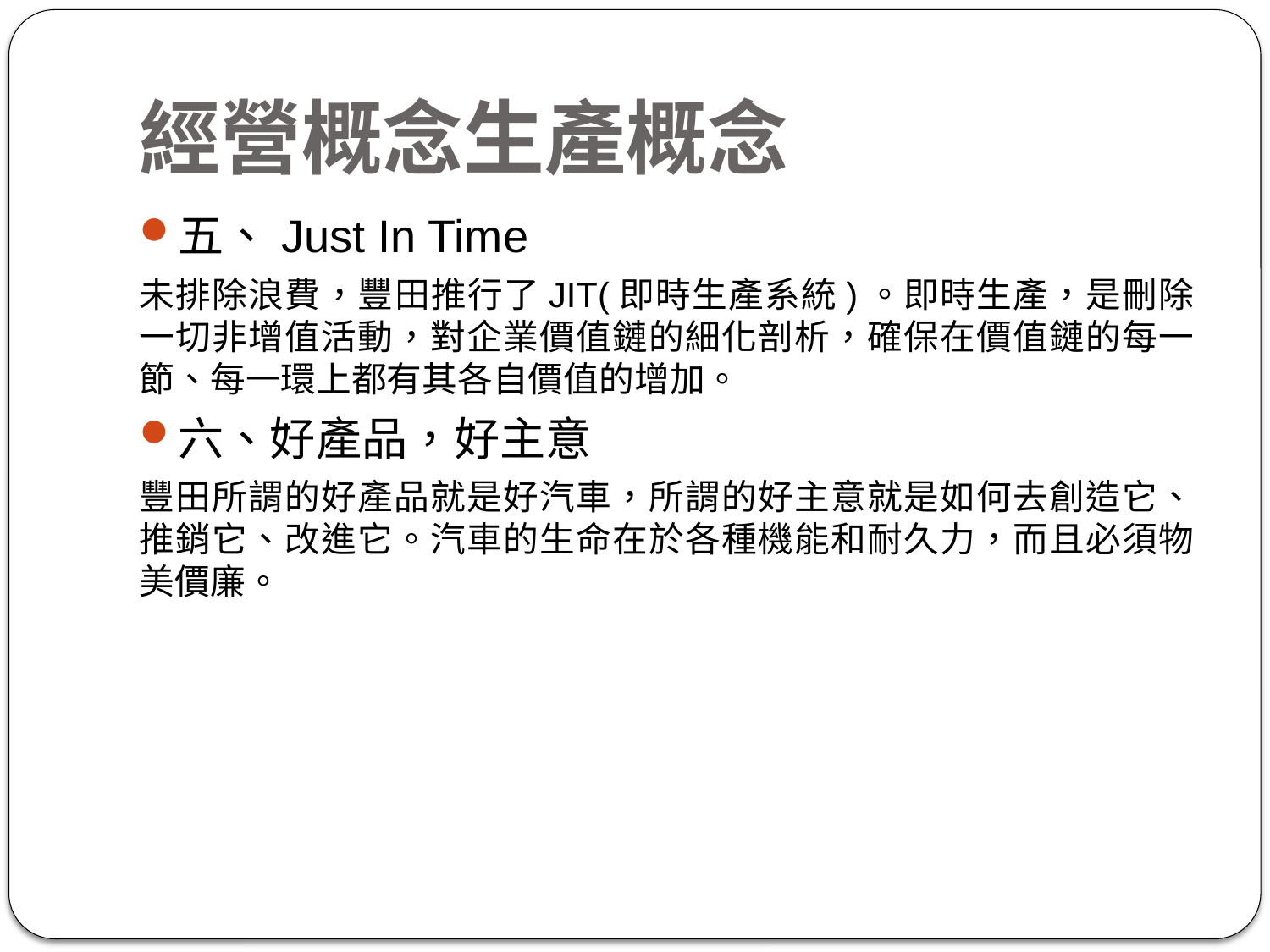

# 經營概念生產概念
五、Just In Time
未排除浪費，豐田推行了JIT(即時生產系統)。即時生產，是刪除一切非增值活動，對企業價值鏈的細化剖析，確保在價值鏈的每一節、每一環上都有其各自價值的增加。
六、好產品，好主意
豐田所謂的好產品就是好汽車，所謂的好主意就是如何去創造它、推銷它、改進它。汽車的生命在於各種機能和耐久力，而且必須物美價廉。